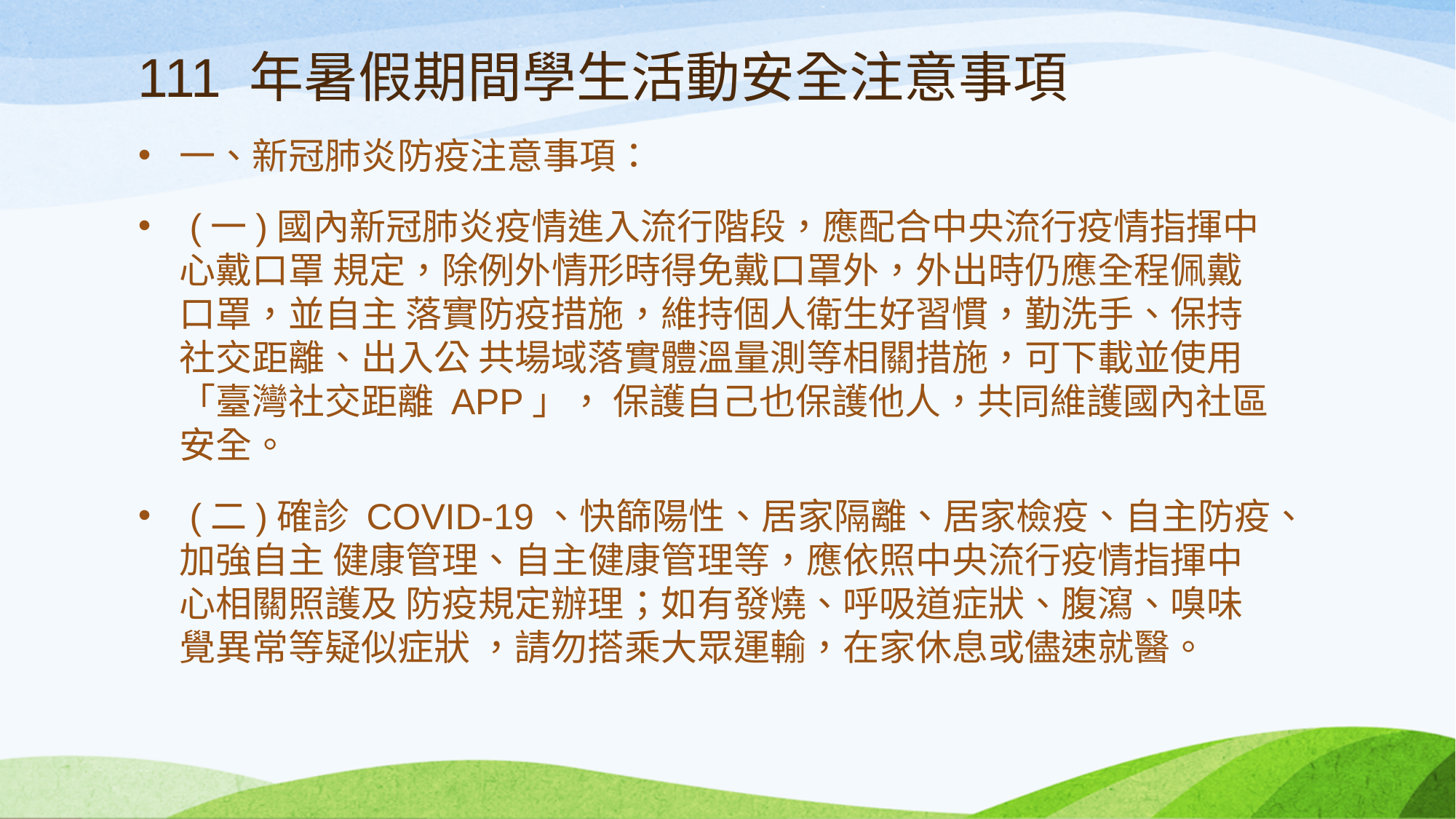

# 111 年暑假期間學生活動安全注意事項
一、新冠肺炎防疫注意事項：
 (一)國內新冠肺炎疫情進入流行階段，應配合中央流行疫情指揮中心戴口罩 規定，除例外情形時得免戴口罩外，外出時仍應全程佩戴口罩，並自主 落實防疫措施，維持個人衛生好習慣，勤洗手、保持社交距離、出入公 共場域落實體溫量測等相關措施，可下載並使用「臺灣社交距離 APP」， 保護自己也保護他人，共同維護國內社區安全。
 (二)確診 COVID-19、快篩陽性、居家隔離、居家檢疫、自主防疫、加強自主 健康管理、自主健康管理等，應依照中央流行疫情指揮中心相關照護及 防疫規定辦理；如有發燒、呼吸道症狀、腹瀉、嗅味覺異常等疑似症狀 ，請勿搭乘大眾運輸，在家休息或儘速就醫。